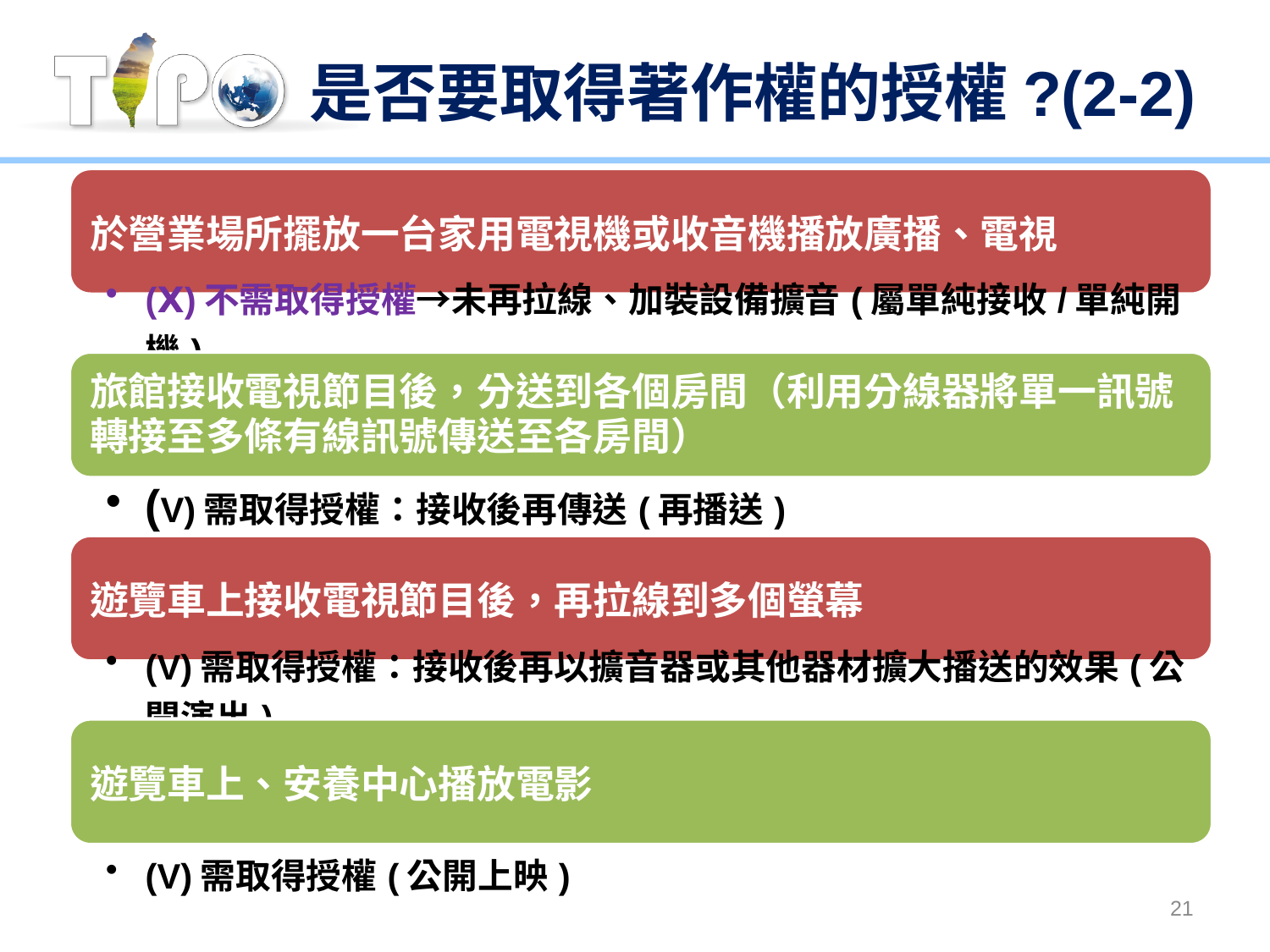

# 是否要取得著作權的授權?(2-2)
於營業場所擺放一台家用電視機或收音機播放廣播、電視
(Ⅹ)不需取得授權→未再拉線、加裝設備擴音(屬單純接收/單純開機)
旅館接收電視節目後，分送到各個房間（利用分線器將單一訊號轉接至多條有線訊號傳送至各房間）
(V)需取得授權：接收後再傳送(再播送)
遊覽車上接收電視節目後，再拉線到多個螢幕
(V)需取得授權：接收後再以擴音器或其他器材擴大播送的效果(公開演出)
遊覽車上、安養中心播放電影
(V)需取得授權(公開上映)
21